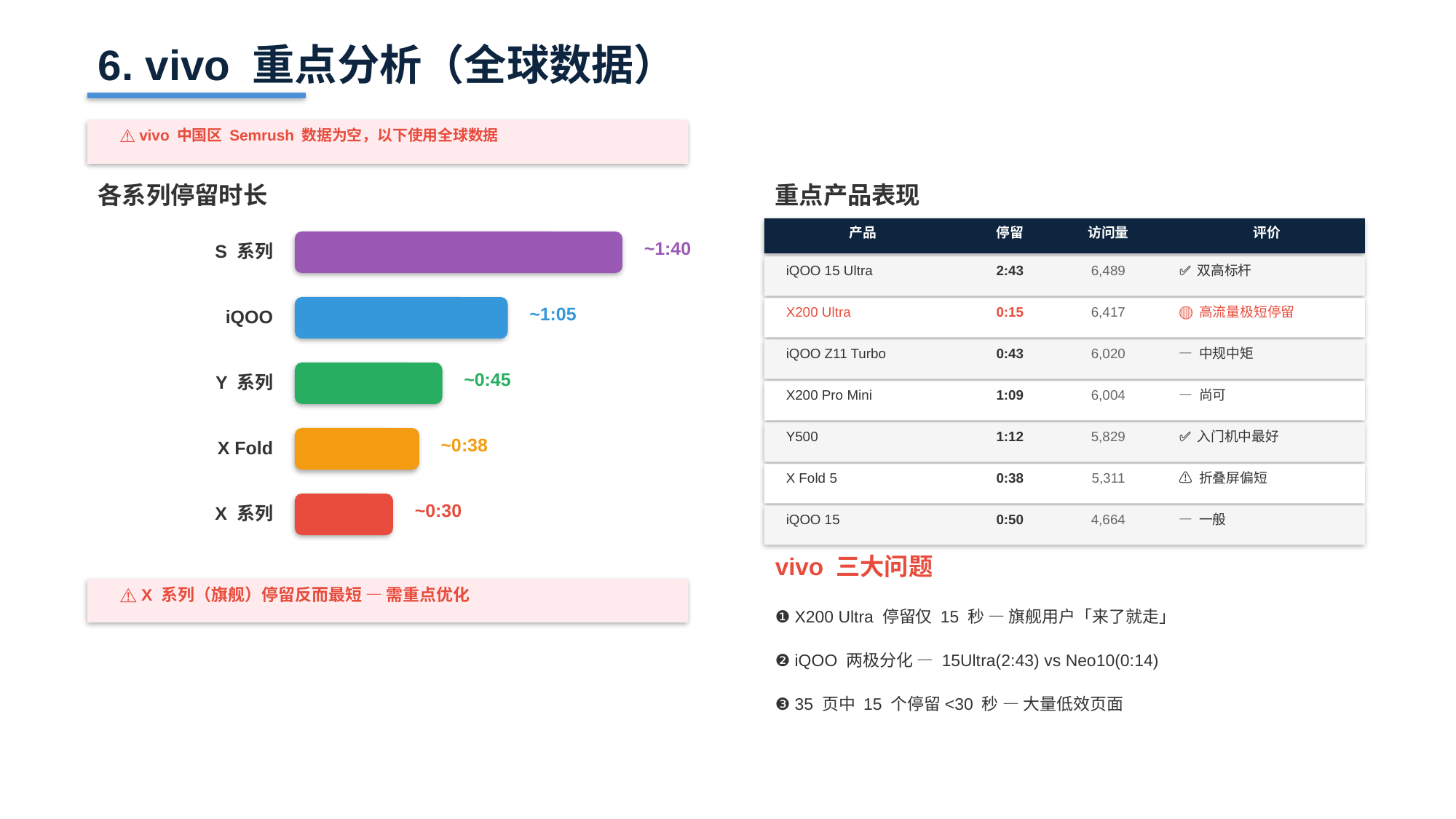

6. vivo 重点分析（全球数据）

⚠️ vivo 中国区 Semrush 数据为空，以下使用全球数据
各系列停留时长
重点产品表现

产品
停留
访问量
评价

~1:40
S 系列

iQOO 15 Ultra
2:43
6,489
✅ 双高标杆

~1:05

X200 Ultra
0:15
6,417
🔴 高流量极短停留
iQOO

iQOO Z11 Turbo
0:43
6,020
— 中规中矩

~0:45
Y 系列

X200 Pro Mini
1:09
6,004
— 尚可

Y500
1:12
5,829
✅ 入门机中最好

~0:38
X Fold

X Fold 5
0:38
5,311
⚠️ 折叠屏偏短

~0:30
X 系列

iQOO 15
0:50
4,664
— 一般
vivo 三大问题

⚠️ X 系列（旗舰）停留反而最短 — 需重点优化
❶ X200 Ultra 停留仅 15 秒 — 旗舰用户「来了就走」
❷ iQOO 两极分化 — 15Ultra(2:43) vs Neo10(0:14)
❸ 35 页中 15 个停留<30 秒 — 大量低效页面